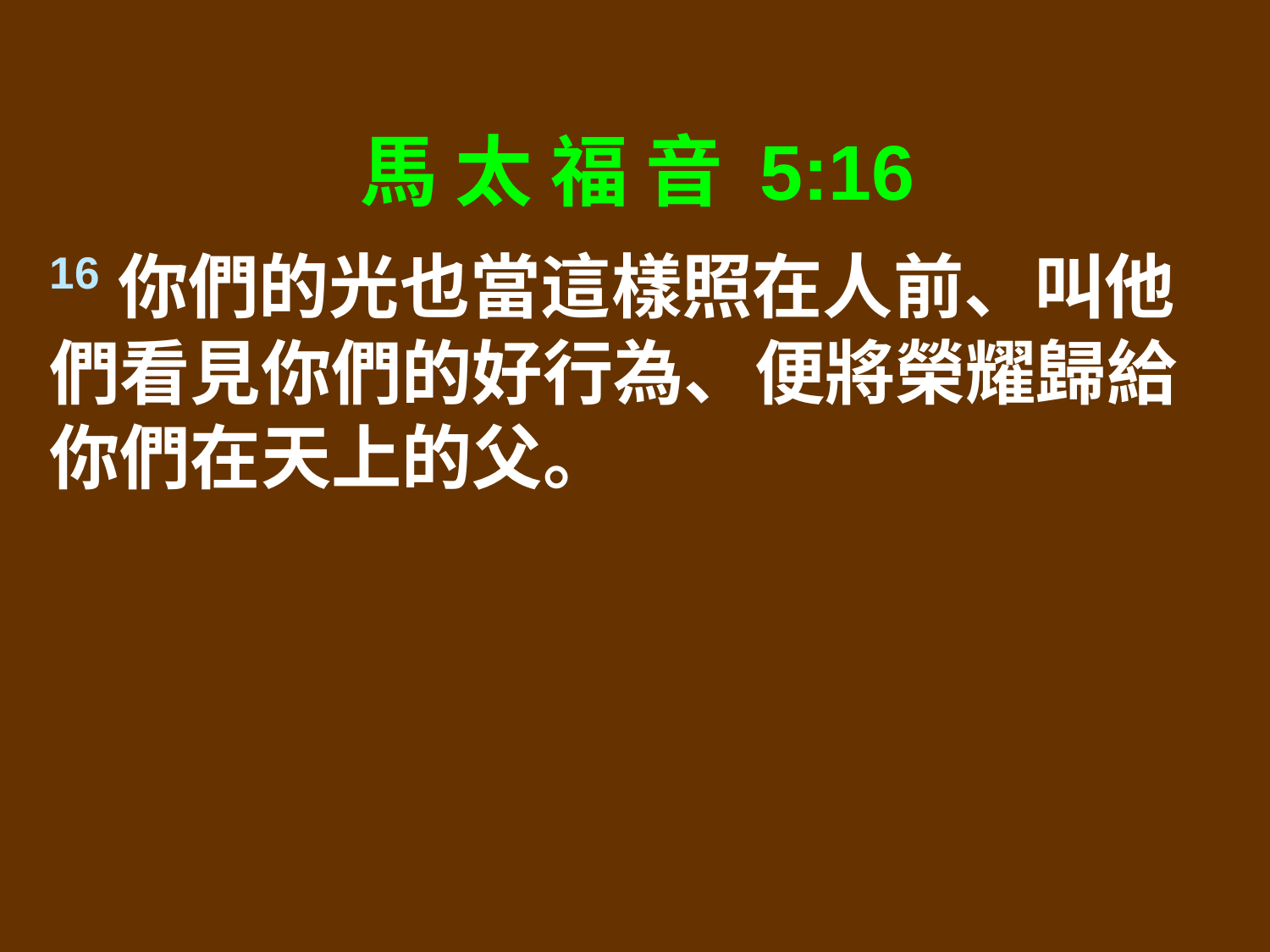

馬 太 福 音 5:16
16你們的光也當這樣照在人前、叫他們看見你們的好行為、便將榮耀歸給你們在天上的父。